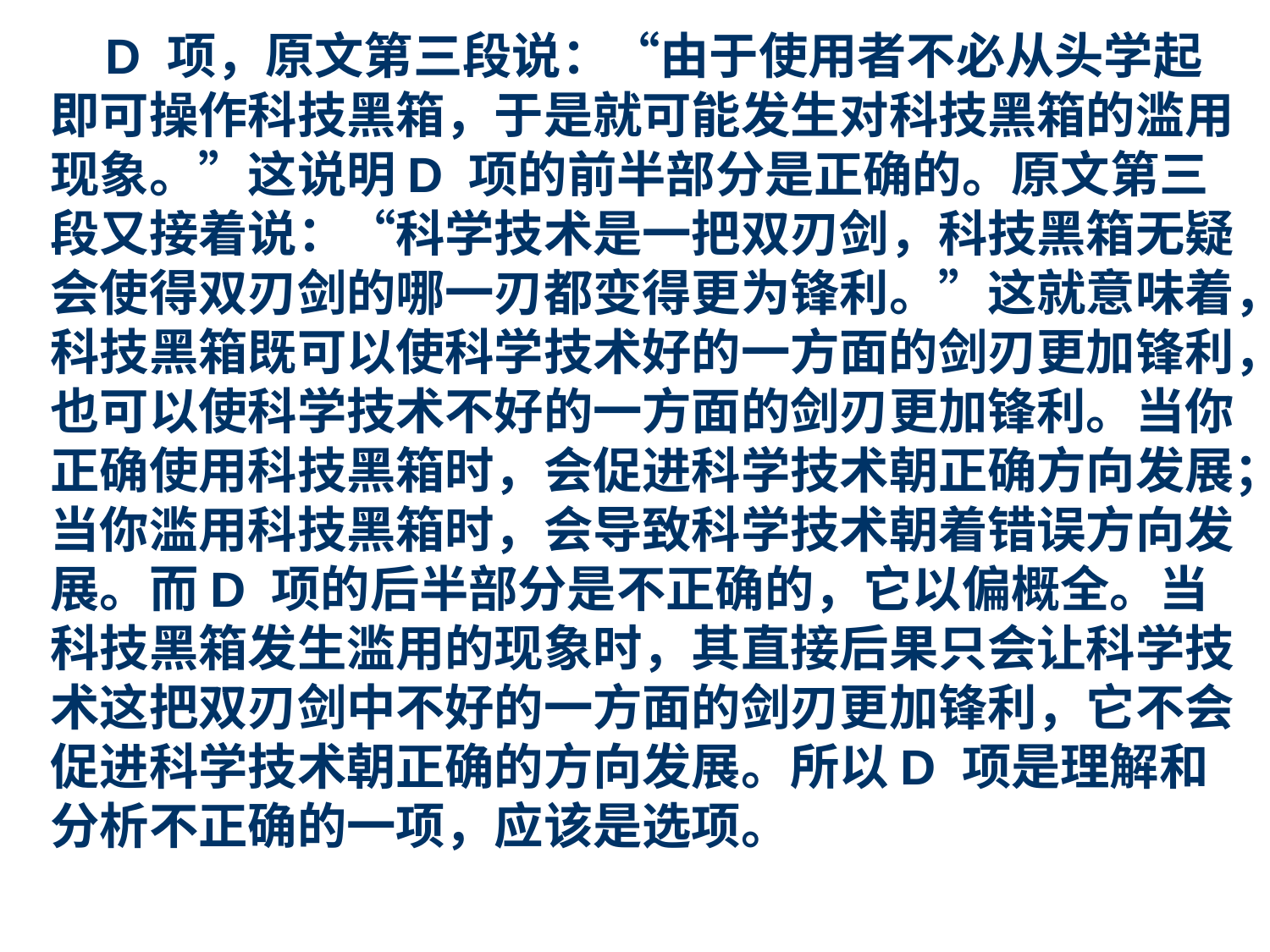

D 项，原文第三段说：“由于使用者不必从头学起即可操作科技黑箱，于是就可能发生对科技黑箱的滥用现象。”这说明D 项的前半部分是正确的。原文第三段又接着说：“科学技术是一把双刃剑，科技黑箱无疑会使得双刃剑的哪一刃都变得更为锋利。”这就意味着，科技黑箱既可以使科学技术好的一方面的剑刃更加锋利，也可以使科学技术不好的一方面的剑刃更加锋利。当你正确使用科技黑箱时，会促进科学技术朝正确方向发展；当你滥用科技黑箱时，会导致科学技术朝着错误方向发展。而D 项的后半部分是不正确的，它以偏概全。当科技黑箱发生滥用的现象时，其直接后果只会让科学技术这把双刃剑中不好的一方面的剑刃更加锋利，它不会促进科学技术朝正确的方向发展。所以D 项是理解和分析不正确的一项，应该是选项。